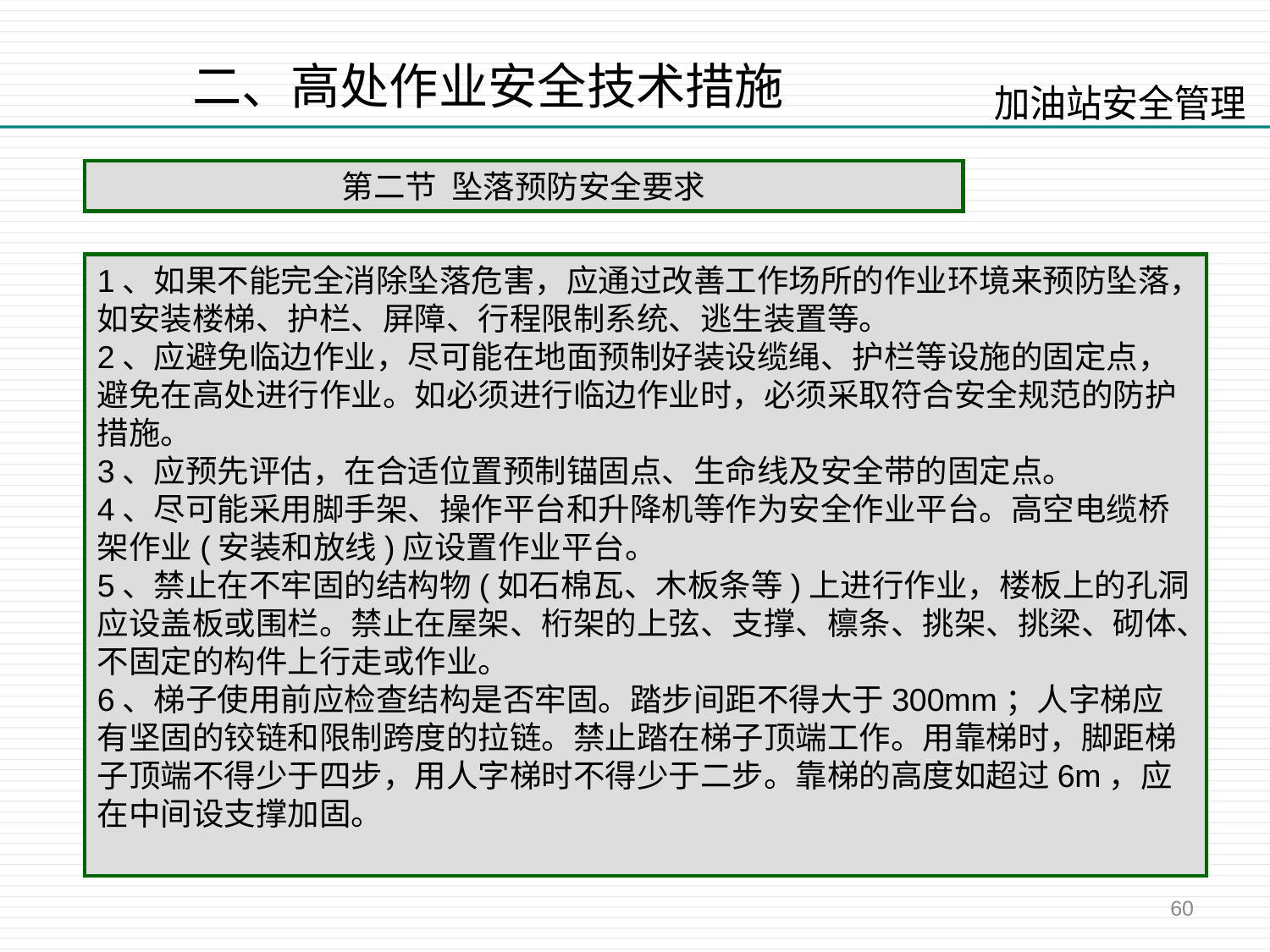

二、高处作业安全技术措施
第二节  坠落预防安全要求
1、如果不能完全消除坠落危害，应通过改善工作场所的作业环境来预防坠落，如安装楼梯、护栏、屏障、行程限制系统、逃生装置等。
2、应避免临边作业，尽可能在地面预制好装设缆绳、护栏等设施的固定点，避免在高处进行作业。如必须进行临边作业时，必须采取符合安全规范的防护措施。
3、应预先评估，在合适位置预制锚固点、生命线及安全带的固定点。
4、尽可能采用脚手架、操作平台和升降机等作为安全作业平台。高空电缆桥架作业(安装和放线)应设置作业平台。
5、禁止在不牢固的结构物(如石棉瓦、木板条等)上进行作业，楼板上的孔洞应设盖板或围栏。禁止在屋架、桁架的上弦、支撑、檩条、挑架、挑梁、砌体、不固定的构件上行走或作业。
6、梯子使用前应检查结构是否牢固。踏步间距不得大于300mm；人字梯应有坚固的铰链和限制跨度的拉链。禁止踏在梯子顶端工作。用靠梯时，脚距梯子顶端不得少于四步，用人字梯时不得少于二步。靠梯的高度如超过6m，应在中间设支撑加固。

60